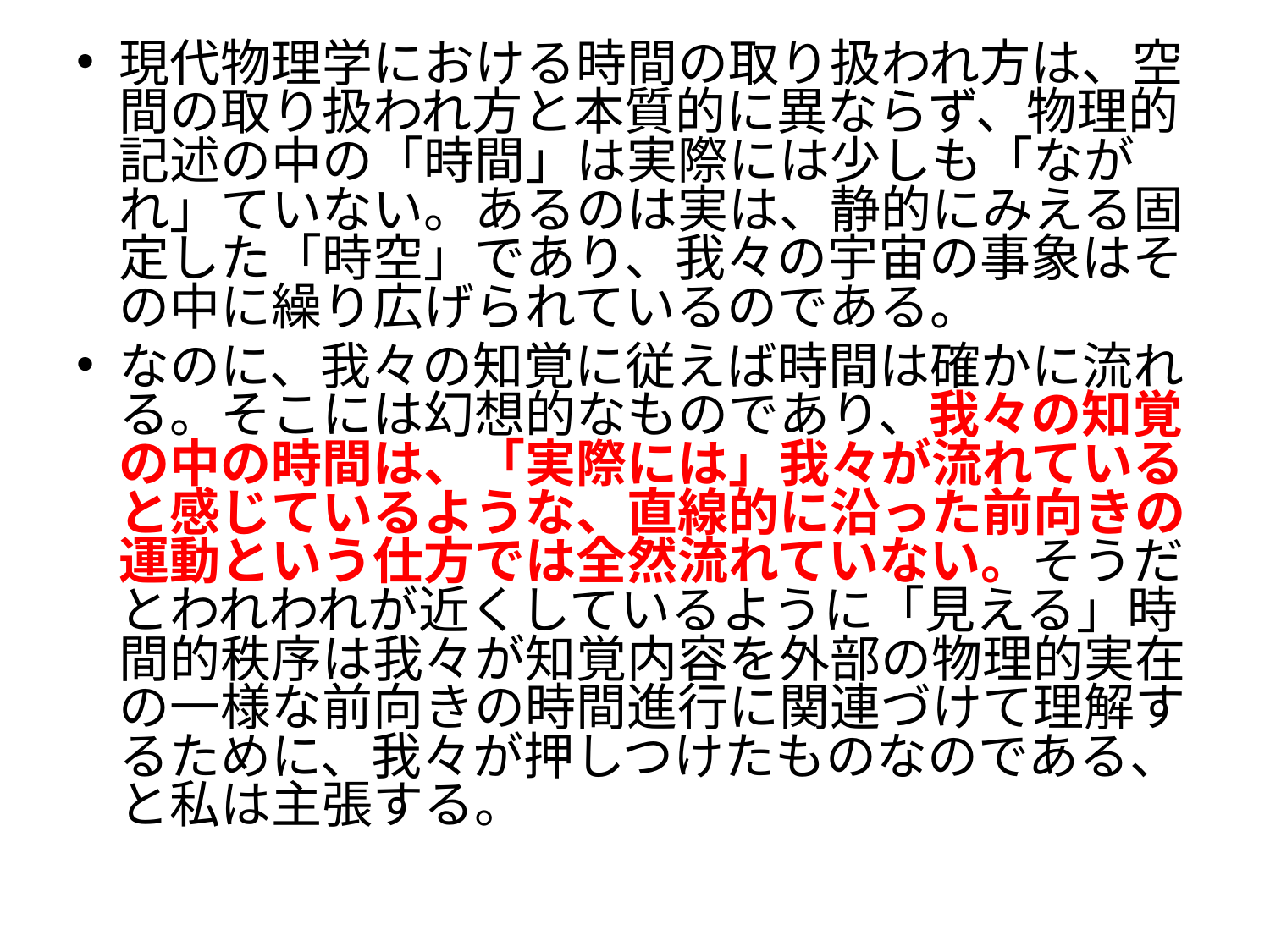

現代物理学における時間の取り扱われ方は、空間の取り扱われ方と本質的に異ならず、物理的記述の中の「時間」は実際には少しも「ながれ」ていない。あるのは実は、静的にみえる固定した「時空」であり、我々の宇宙の事象はその中に繰り広げられているのである。
なのに、我々の知覚に従えば時間は確かに流れる。そこには幻想的なものであり、我々の知覚の中の時間は、「実際には」我々が流れていると感じているような、直線的に沿った前向きの運動という仕方では全然流れていない。そうだとわれわれが近くしているように「見える」時間的秩序は我々が知覚内容を外部の物理的実在の一様な前向きの時間進行に関連づけて理解するために、我々が押しつけたものなのである、と私は主張する。